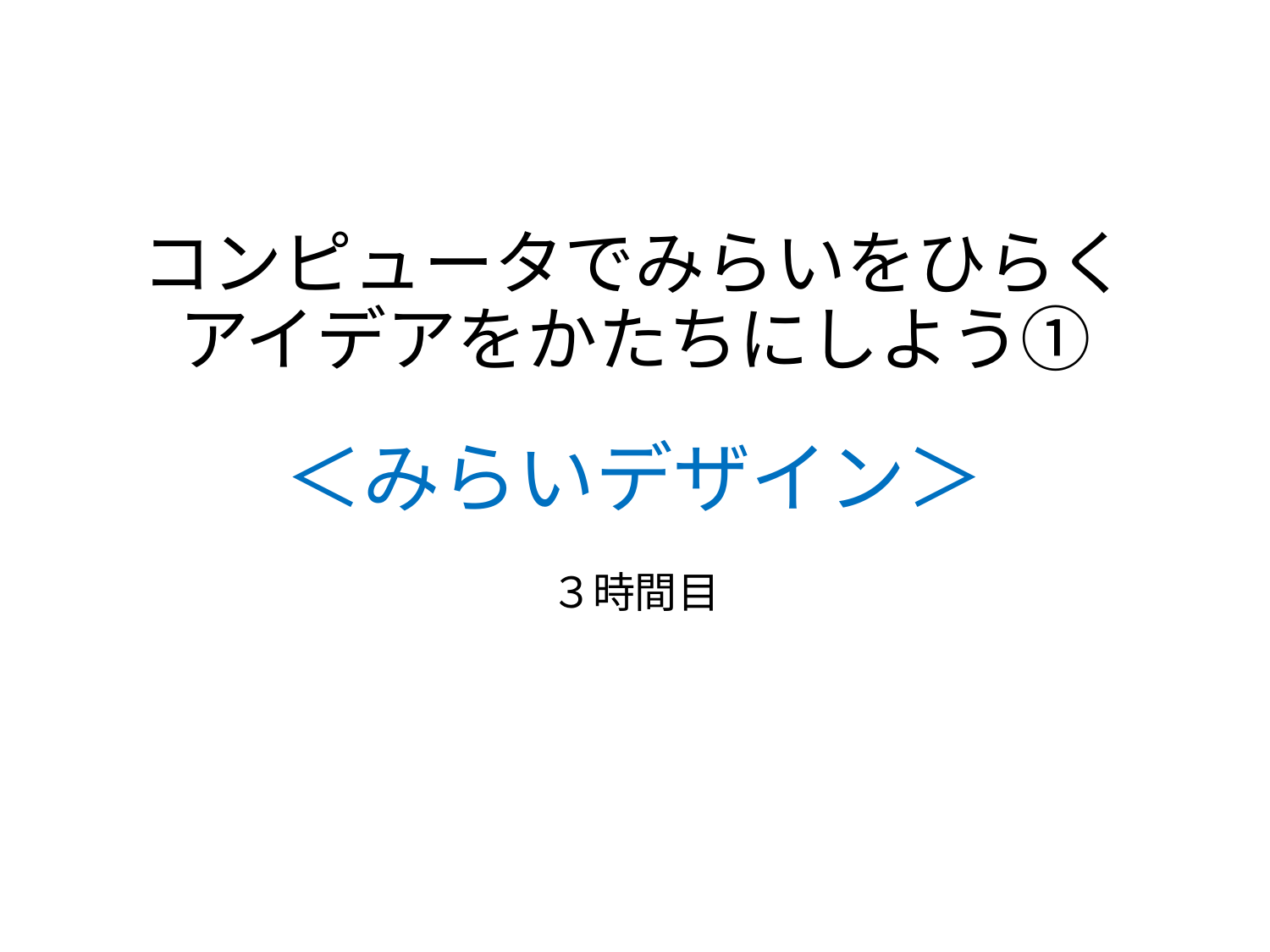

# コンピュータでみらいをひらく アイデアをかたちにしよう①
＜みらいデザイン＞
３時間目